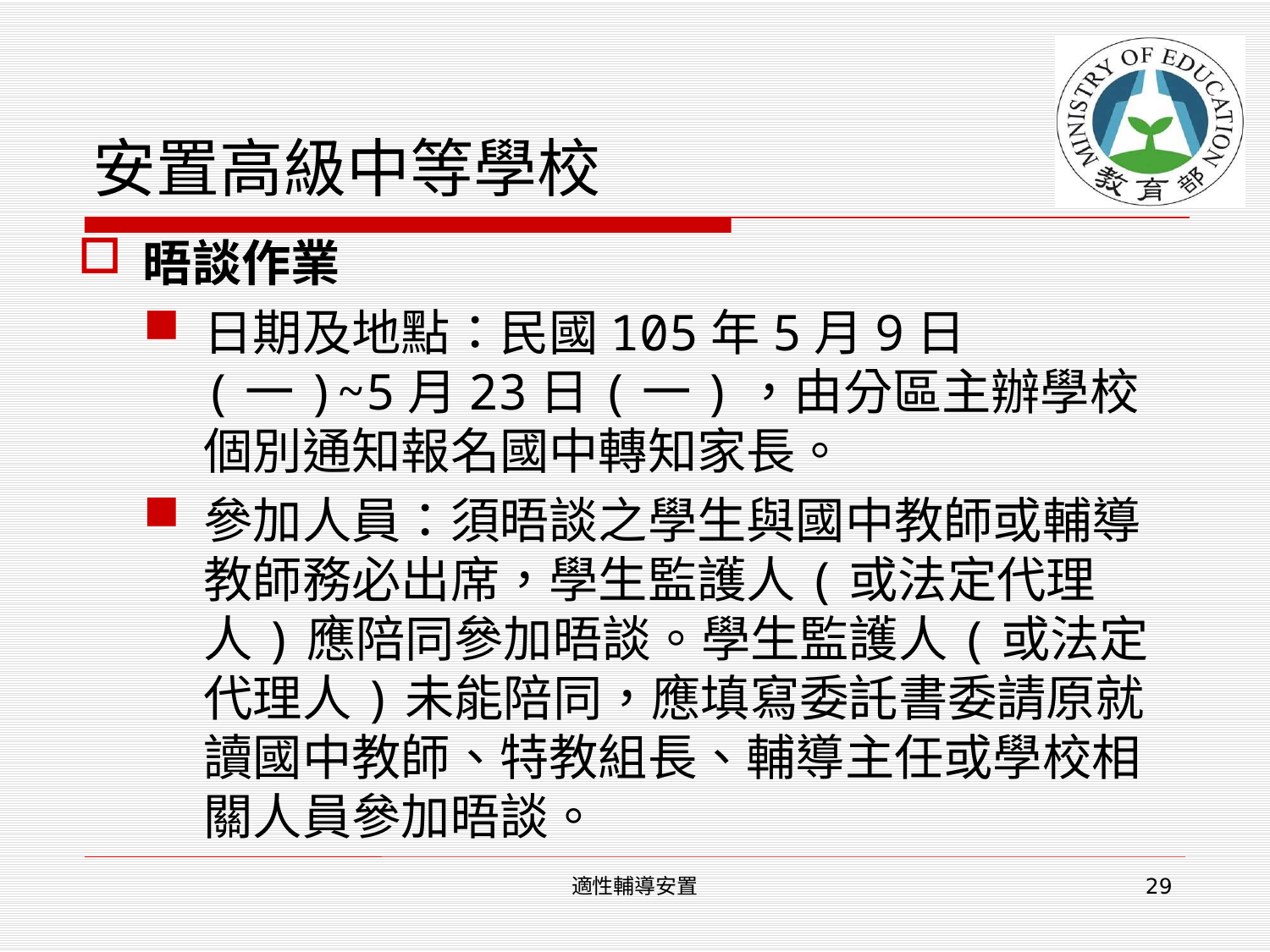

# 安置高級中等學校
晤談作業
日期及地點：民國105年5月9日(一)~5月23日(一)，由分區主辦學校個別通知報名國中轉知家長。
參加人員：須晤談之學生與國中教師或輔導教師務必出席，學生監護人(或法定代理人)應陪同參加晤談。學生監護人(或法定代理人)未能陪同，應填寫委託書委請原就讀國中教師、特教組長、輔導主任或學校相關人員參加晤談。
適性輔導安置
29